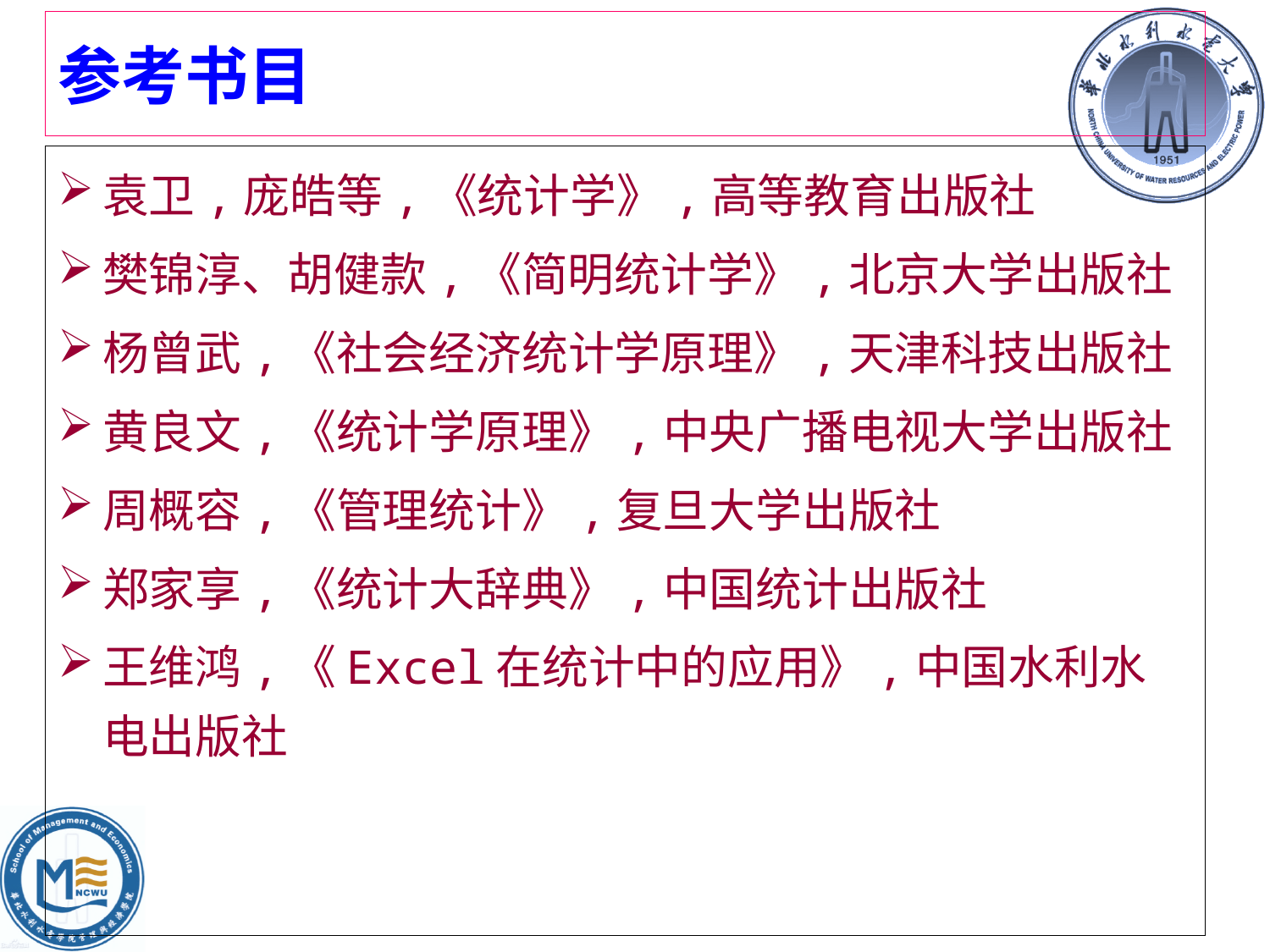

# 参考书目
袁卫,庞皓等,《统计学》,高等教育出版社
樊锦淳、胡健款,《简明统计学》,北京大学出版社
杨曾武,《社会经济统计学原理》,天津科技出版社
黄良文,《统计学原理》,中央广播电视大学出版社
周概容,《管理统计》,复旦大学出版社
郑家享,《统计大辞典》,中国统计出版社
王维鸿,《Excel在统计中的应用》,中国水利水电出版社